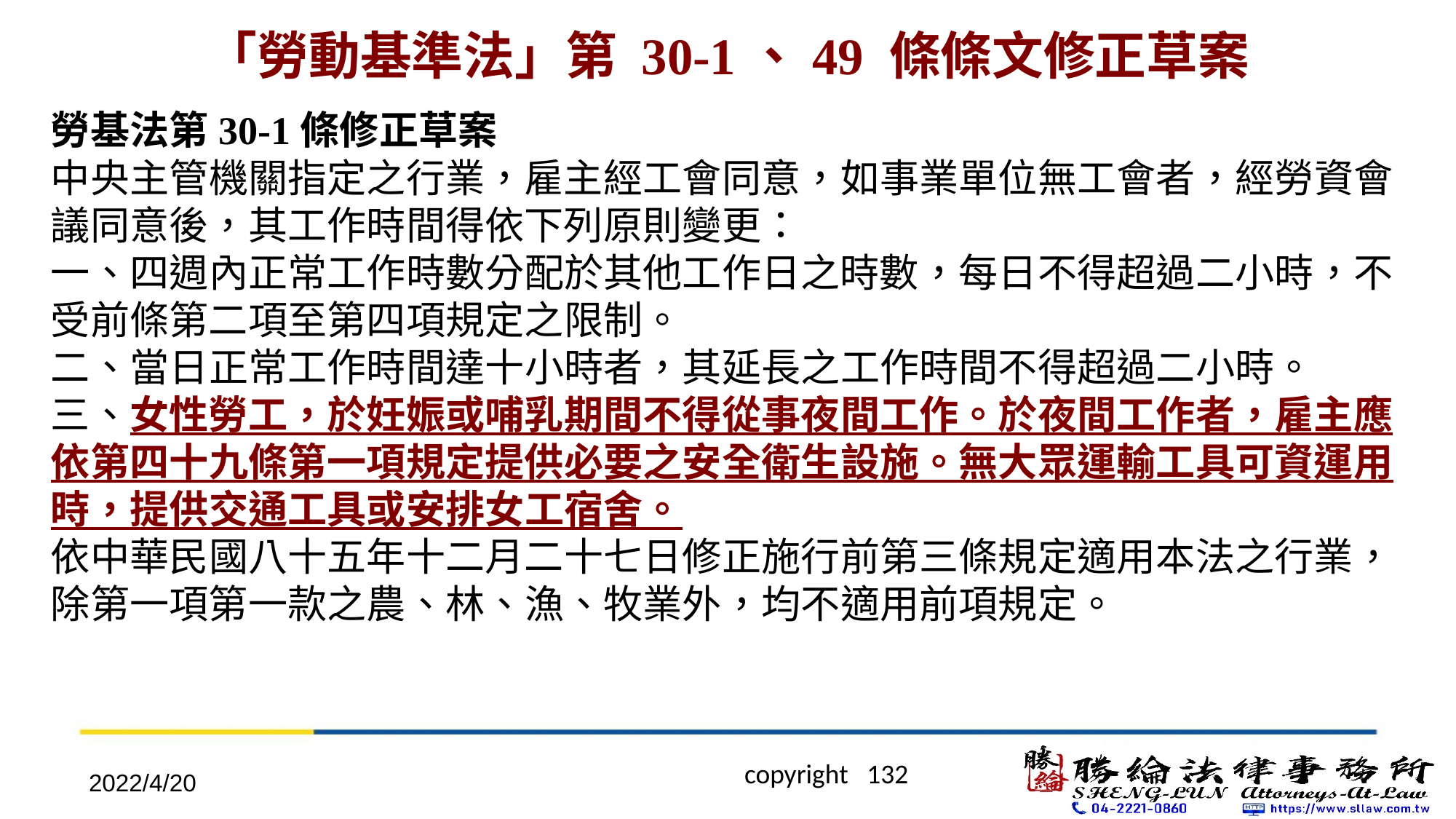

# 「勞動基準法」第 30-1、49 條條文修正草案
勞基法第30-1條修正草案
中央主管機關指定之行業，雇主經工會同意，如事業單位無工會者，經勞資會議同意後，其工作時間得依下列原則變更：
一、四週內正常工作時數分配於其他工作日之時數，每日不得超過二小時，不受前條第二項至第四項規定之限制。
二、當日正常工作時間達十小時者，其延長之工作時間不得超過二小時。
三、女性勞工，於妊娠或哺乳期間不得從事夜間工作。於夜間工作者，雇主應依第四十九條第一項規定提供必要之安全衛生設施。無大眾運輸工具可資運用時，提供交通工具或安排女工宿舍。
依中華民國八十五年十二月二十七日修正施行前第三條規定適用本法之行業，除第一項第一款之農、林、漁、牧業外，均不適用前項規定。
2022/4/20
 copyright   132